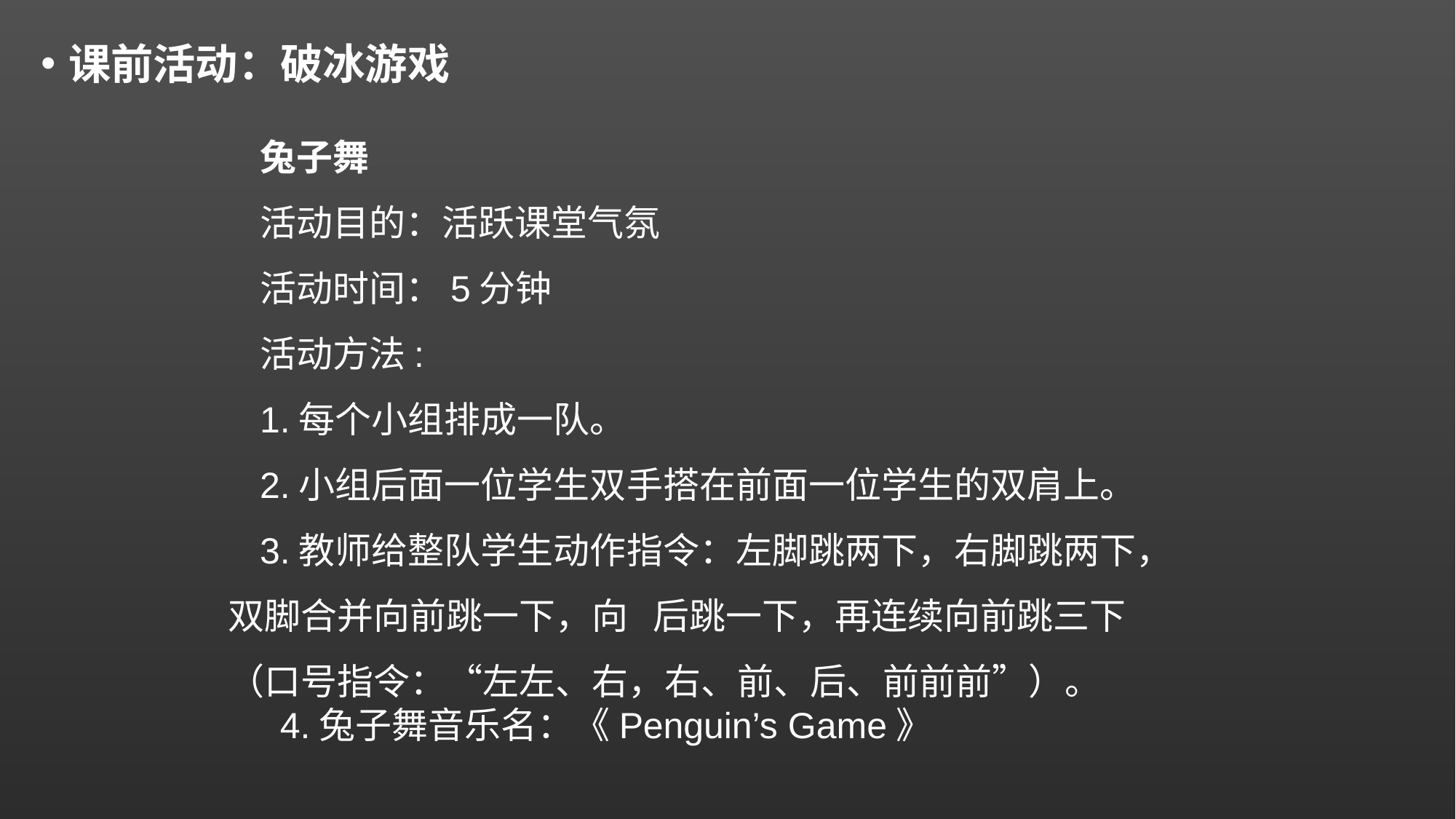

课前活动：破冰游戏
兔子舞
活动目的：活跃课堂气氛
活动时间：5分钟
活动方法:
1.每个小组排成一队。
2.小组后面一位学生双手搭在前面一位学生的双肩上。
3.教师给整队学生动作指令：左脚跳两下，右脚跳两下，双脚合并向前跳一下，向   后跳一下，再连续向前跳三下（口号指令：“左左、右，右、前、后、前前前”）。
  4.兔子舞音乐名：《Penguin’s Game》